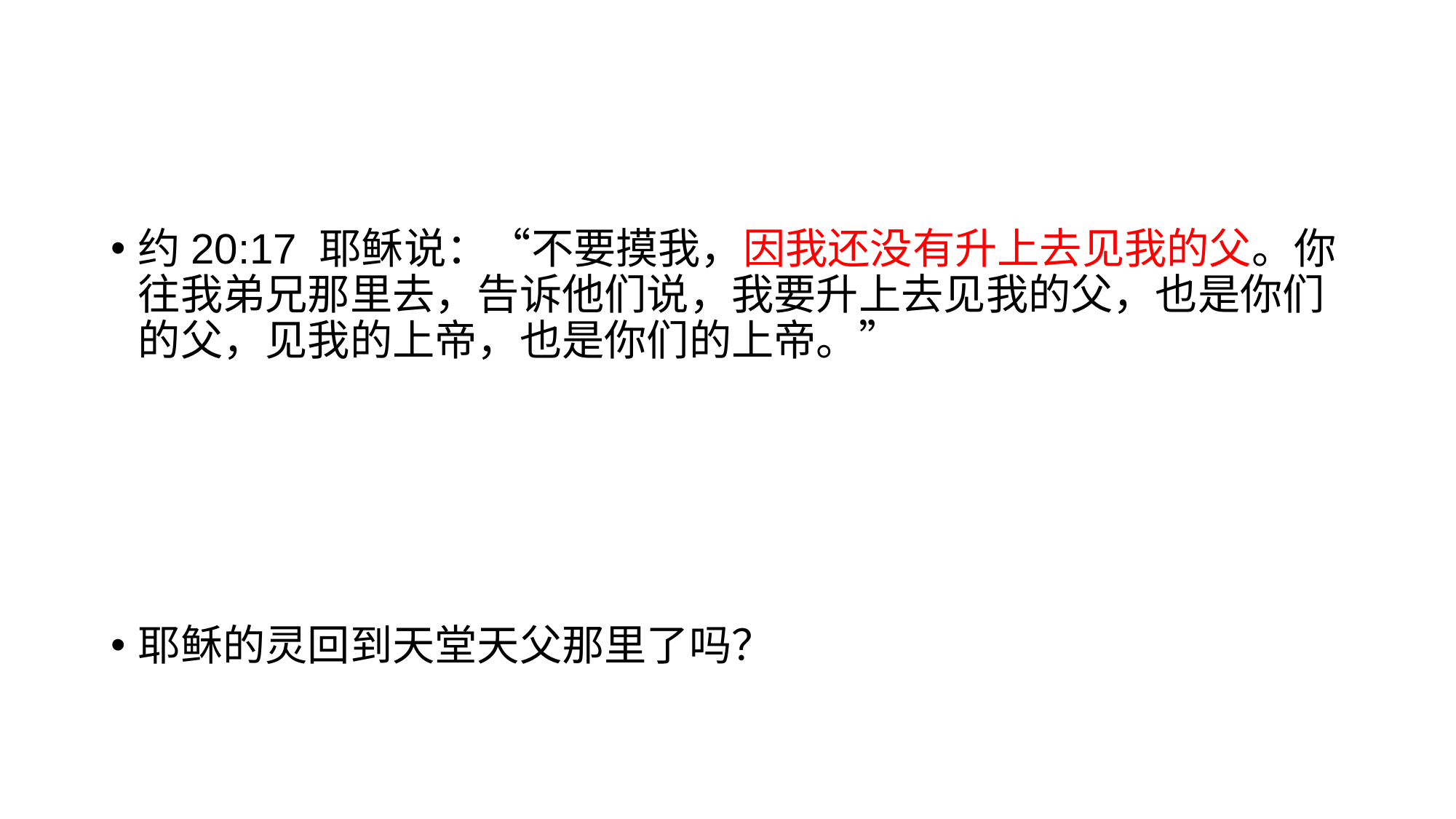

#
约20:17 耶稣说：“不要摸我，因我还没有升上去见我的父。你往我弟兄那里去，告诉他们说，我要升上去见我的父，也是你们的父，见我的上帝，也是你们的上帝。”

耶稣的灵回到天堂天父那里了吗？